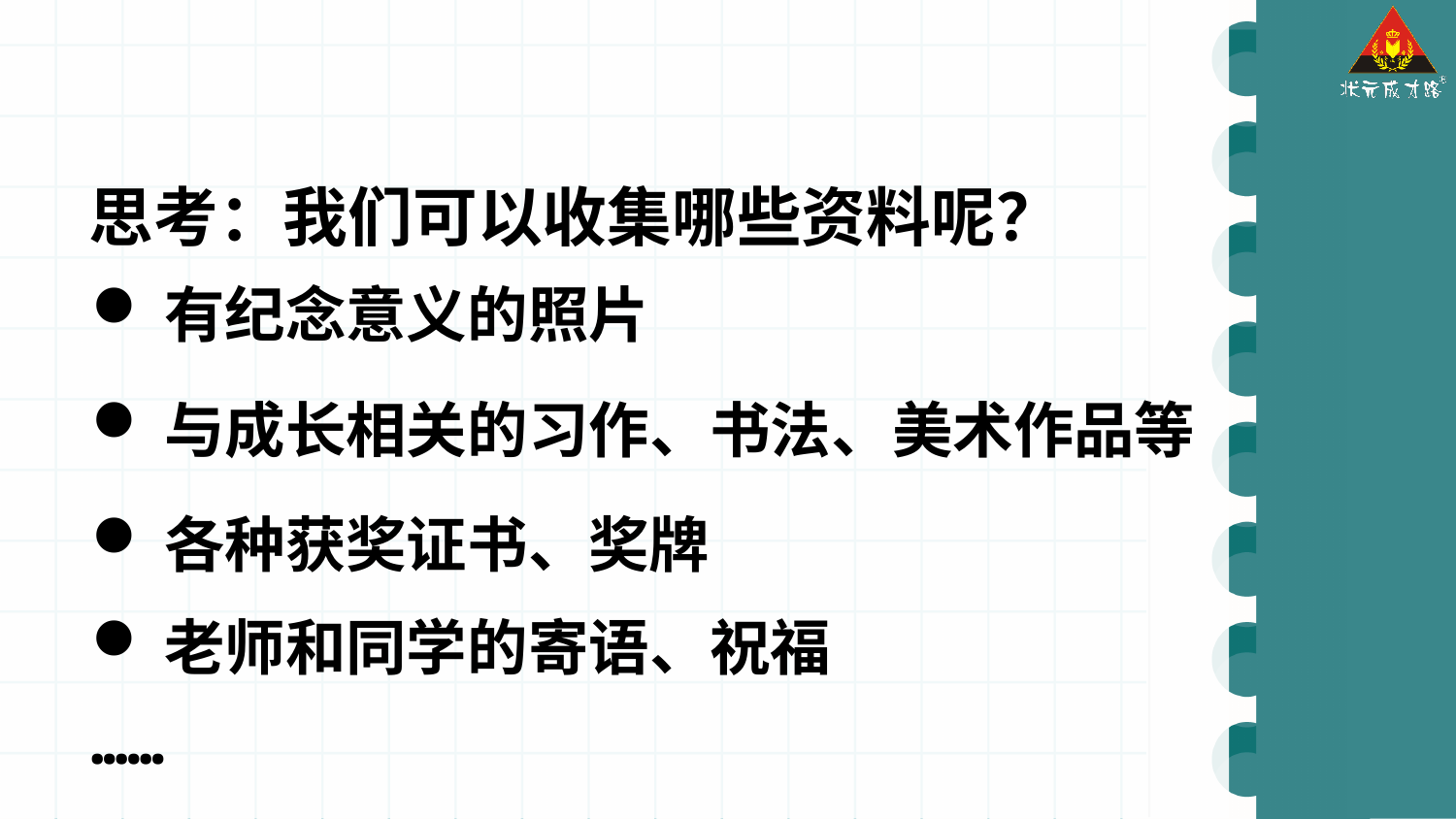

思考：我们可以收集哪些资料呢？
有纪念意义的照片
与成长相关的习作、书法、美术作品等
各种获奖证书、奖牌
老师和同学的寄语、祝福
……